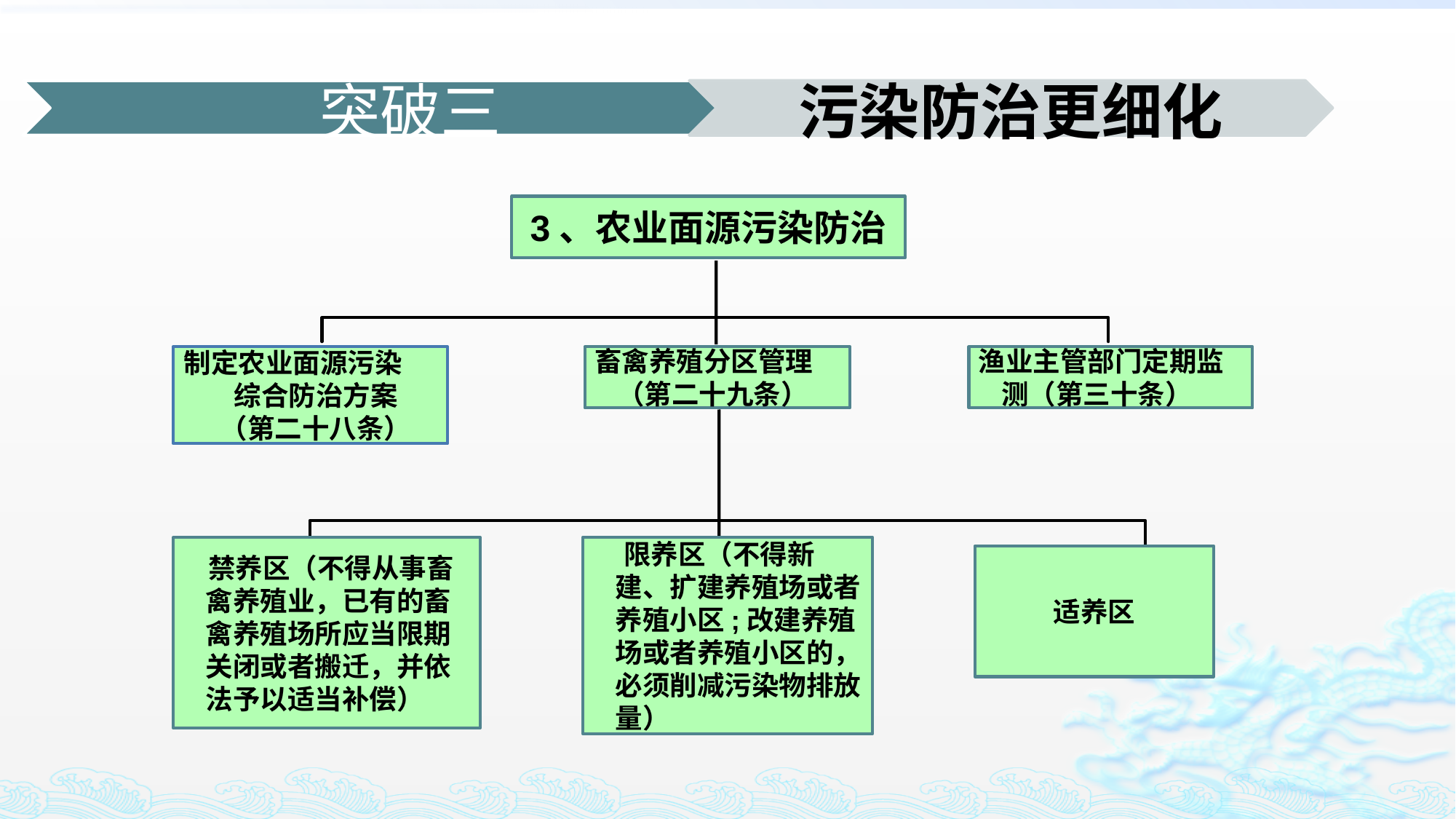

突破三
污染防治更细化
3、农业面源污染防治

制定农业面源污染
综合防治方案
（第二十八条）
畜禽养殖分区管理（第二十九条）
渔业主管部门定期监测（第三十条）

   禁养区（不得从事畜禽养殖业，已有的畜禽养殖场所应当限期关闭或者搬迁，并依法予以适当补偿）
    限养区（不得新建、扩建养殖场或者养殖小区;改建养殖场或者养殖小区的，必须削减污染物排放量）
适养区